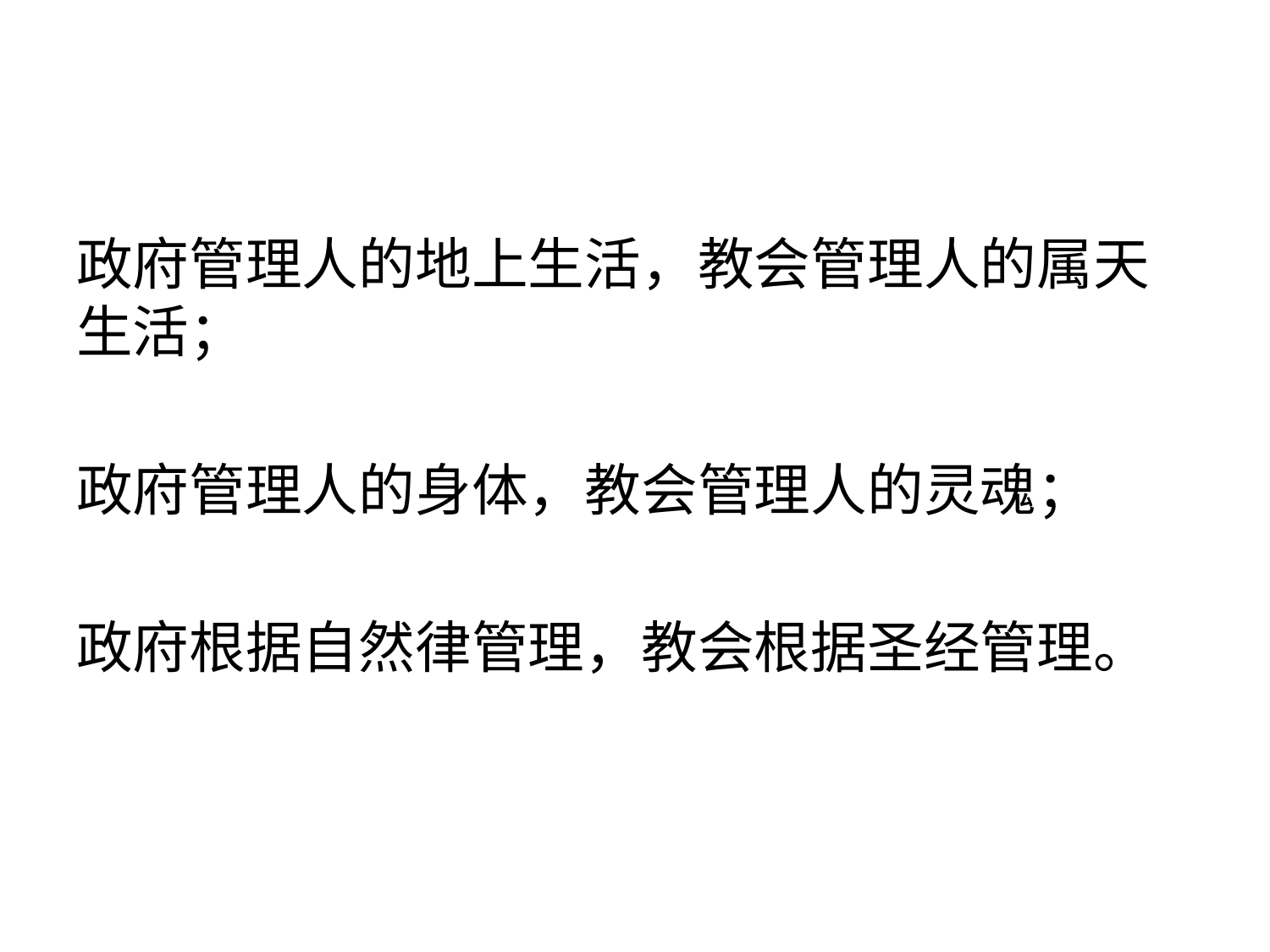

#
政府管理人的地上生活，教会管理人的属天生活；

政府管理人的身体，教会管理人的灵魂；

政府根据自然律管理，教会根据圣经管理。